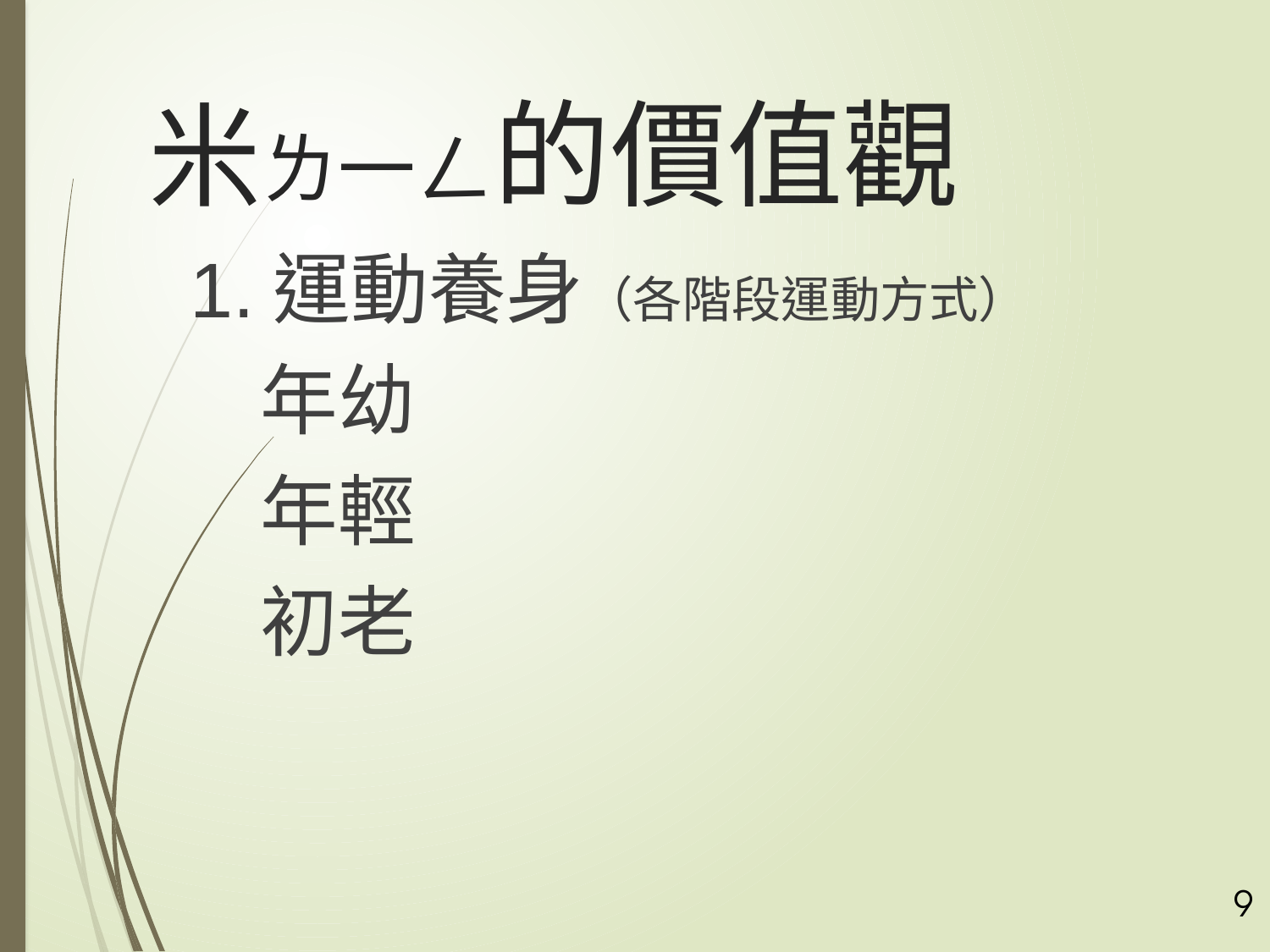

# 米ㄌ一ㄥ的價值觀
1.運動養身（各階段運動方式）
   年幼
   年輕
   初老

9